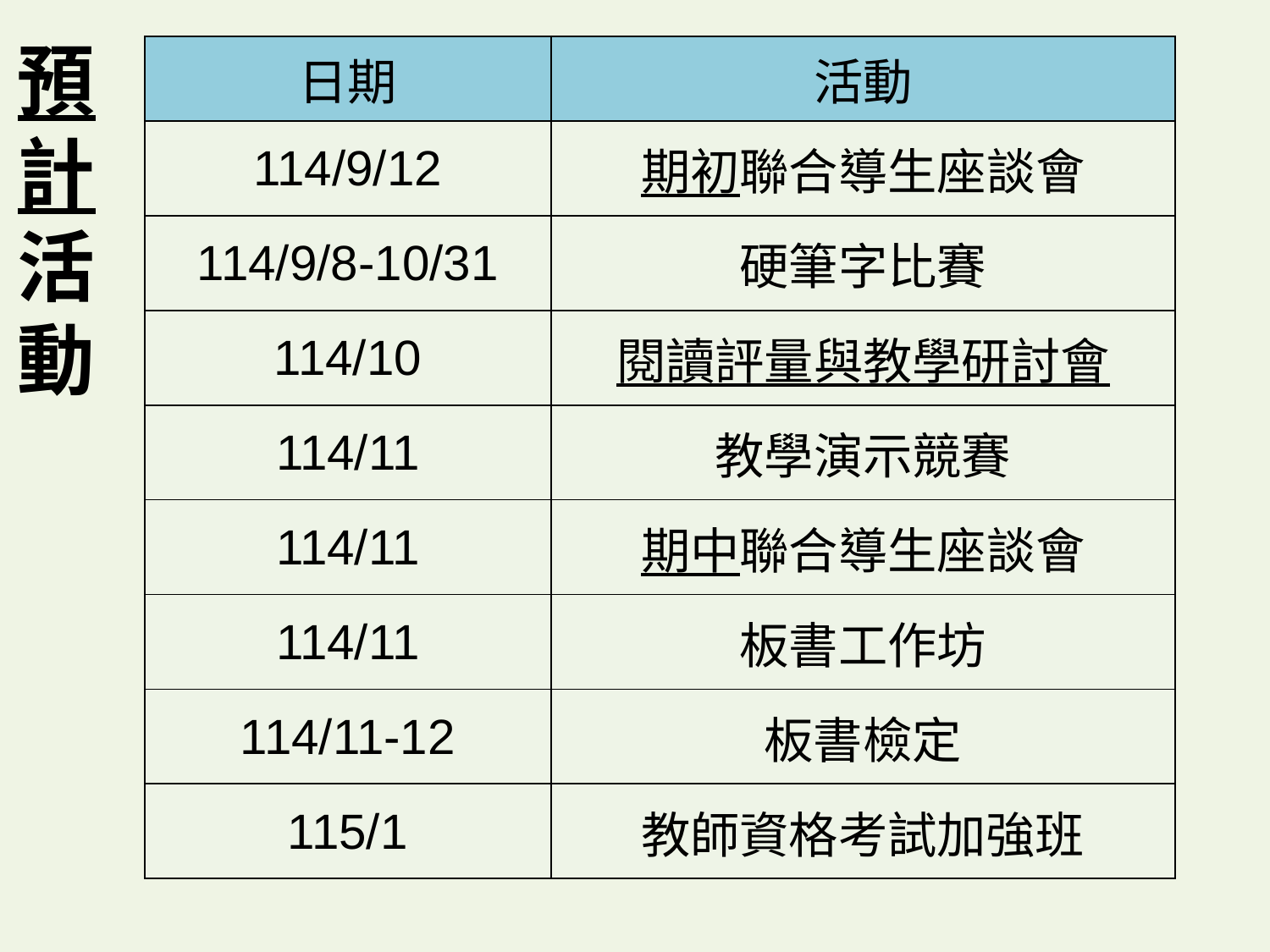

# 預計活動
| 日期 | 活動 |
| --- | --- |
| 114/9/12 | 期初聯合導生座談會 |
| 114/9/8-10/31 | 硬筆字比賽 |
| 114/10 | 閱讀評量與教學研討會 |
| 114/11 | 教學演示競賽 |
| 114/11 | 期中聯合導生座談會 |
| 114/11 | 板書工作坊 |
| 114/11-12 | 板書檢定 |
| 115/1 | 教師資格考試加強班 |